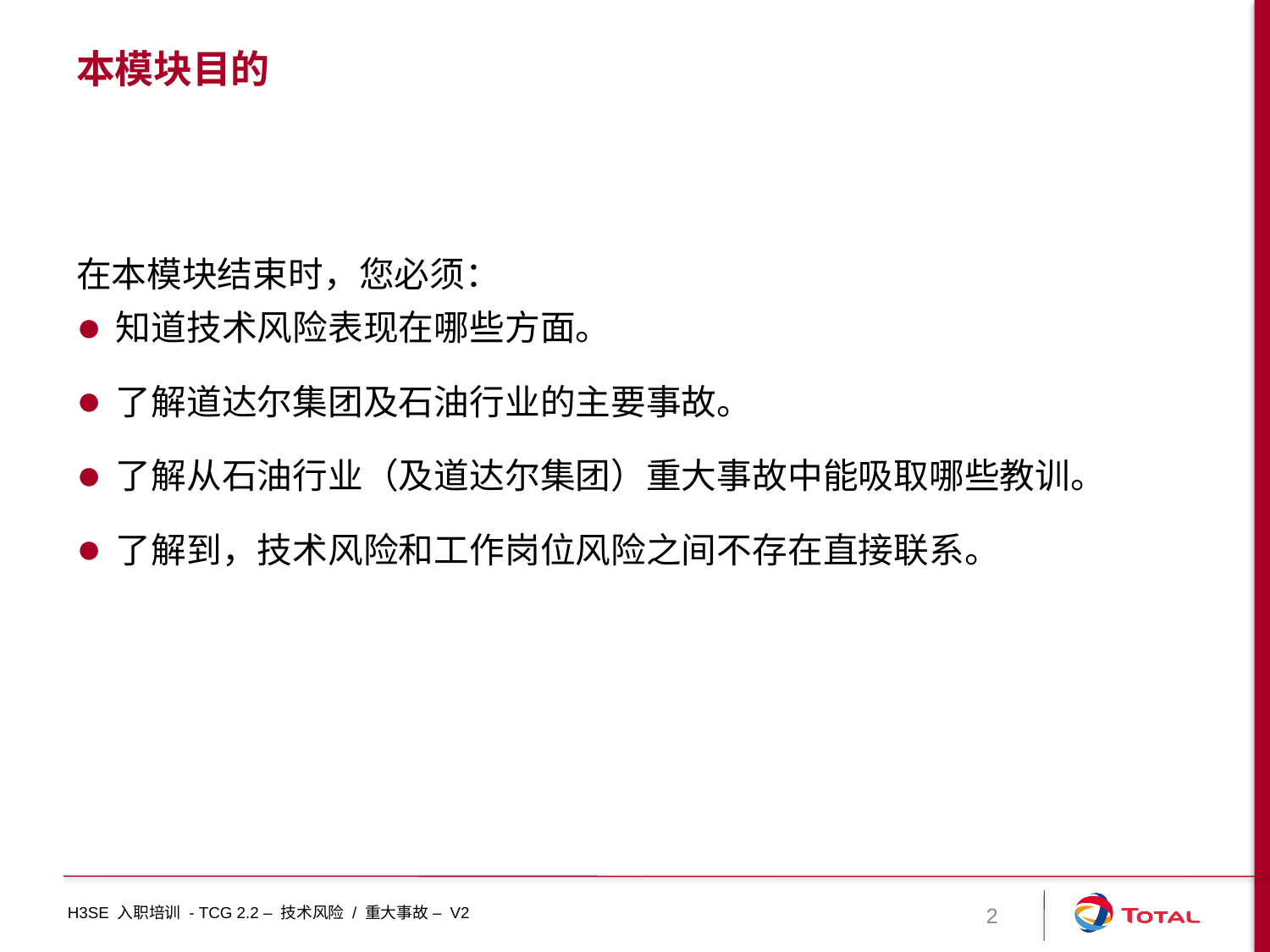

# 本模块目的
在本模块结束时，您必须：
知道技术风险表现在哪些方面。
了解道达尔集团及石油行业的主要事故。
了解从石油行业（及道达尔集团）重大事故中能吸取哪些教训。
了解到，技术风险和工作岗位风险之间不存在直接联系。
2
H3SE 入职培训 - TCG 2.2 – 技术风险 / 重大事故 – V2